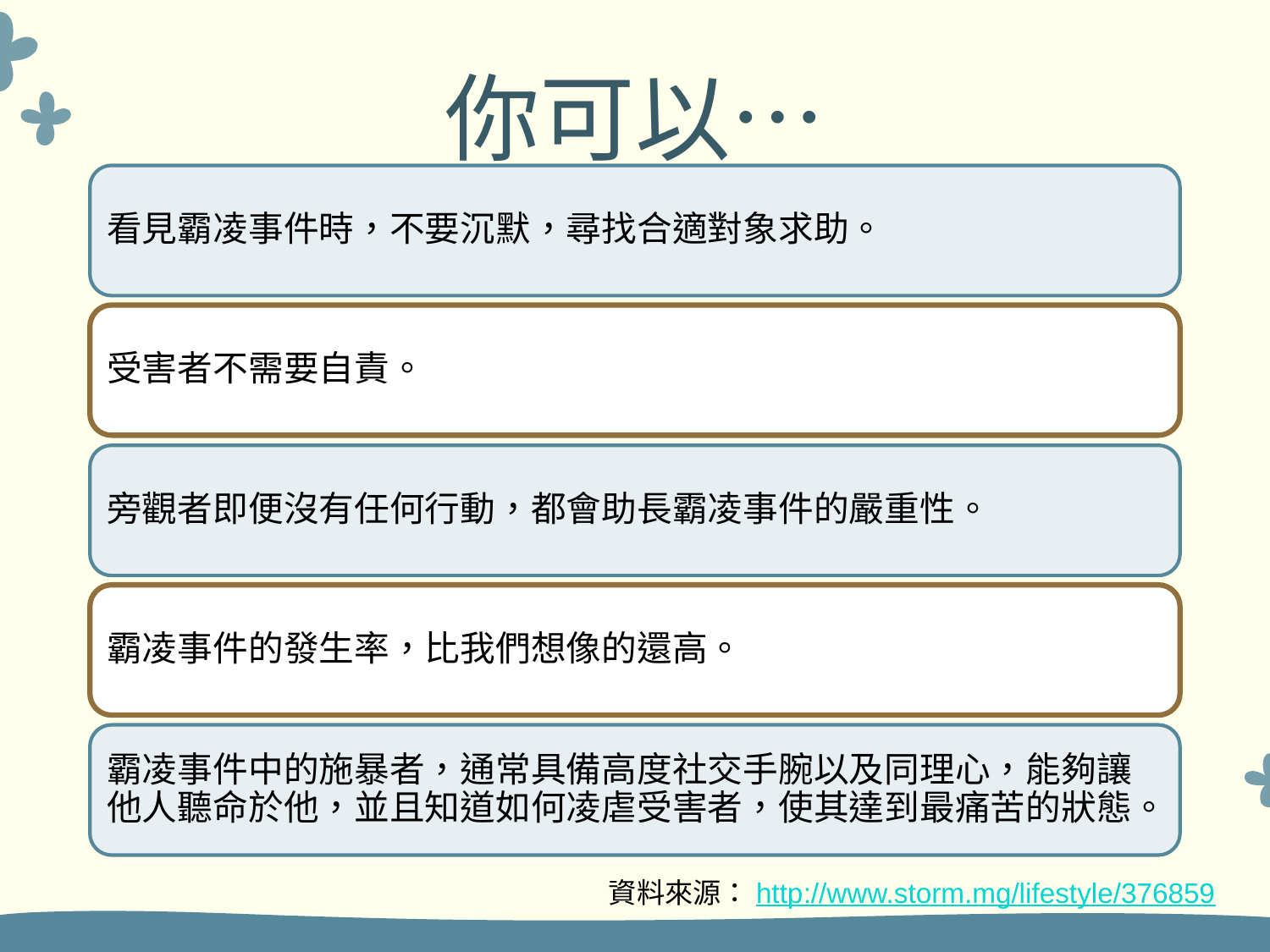

# 你可以…

看見霸凌事件時，不要沉默，尋找合適對象求助。
受害者不需要自責。
旁觀者即便沒有任何行動，都會助長霸凌事件的嚴重性。
霸凌事件的發生率，比我們想像的還高。
霸凌事件中的施暴者，通常具備高度社交手腕以及同理心，能夠讓他人聽命於他，並且知道如何凌虐受害者，使其達到最痛苦的狀態。

資料來源：http://www.storm.mg/lifestyle/376859